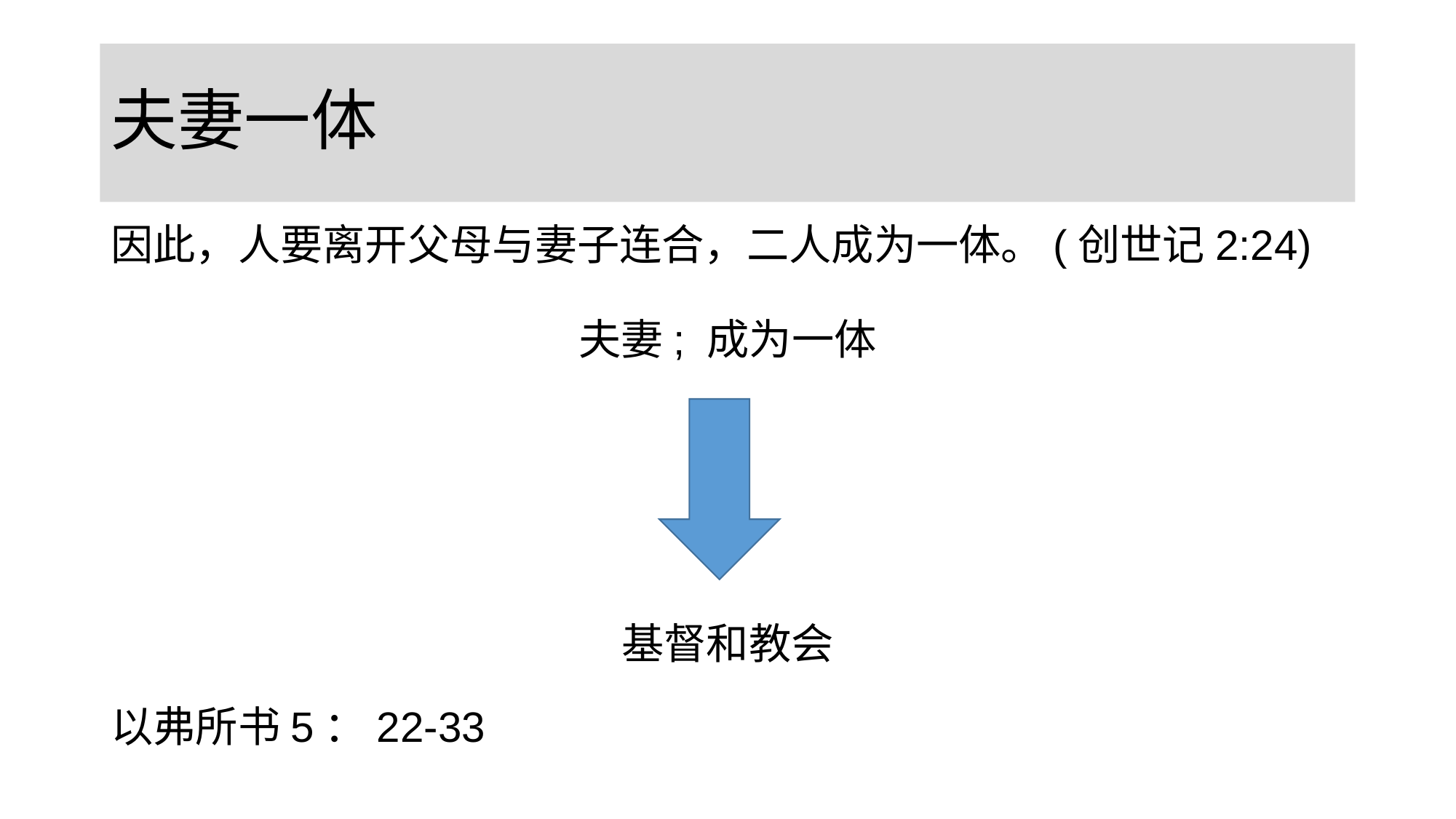

# 夫妻一体
因此，人要离开父母与妻子连合，二人成为一体。(创世记2:24)
夫妻; 成为一体

基督和教会

以弗所书5：22-33